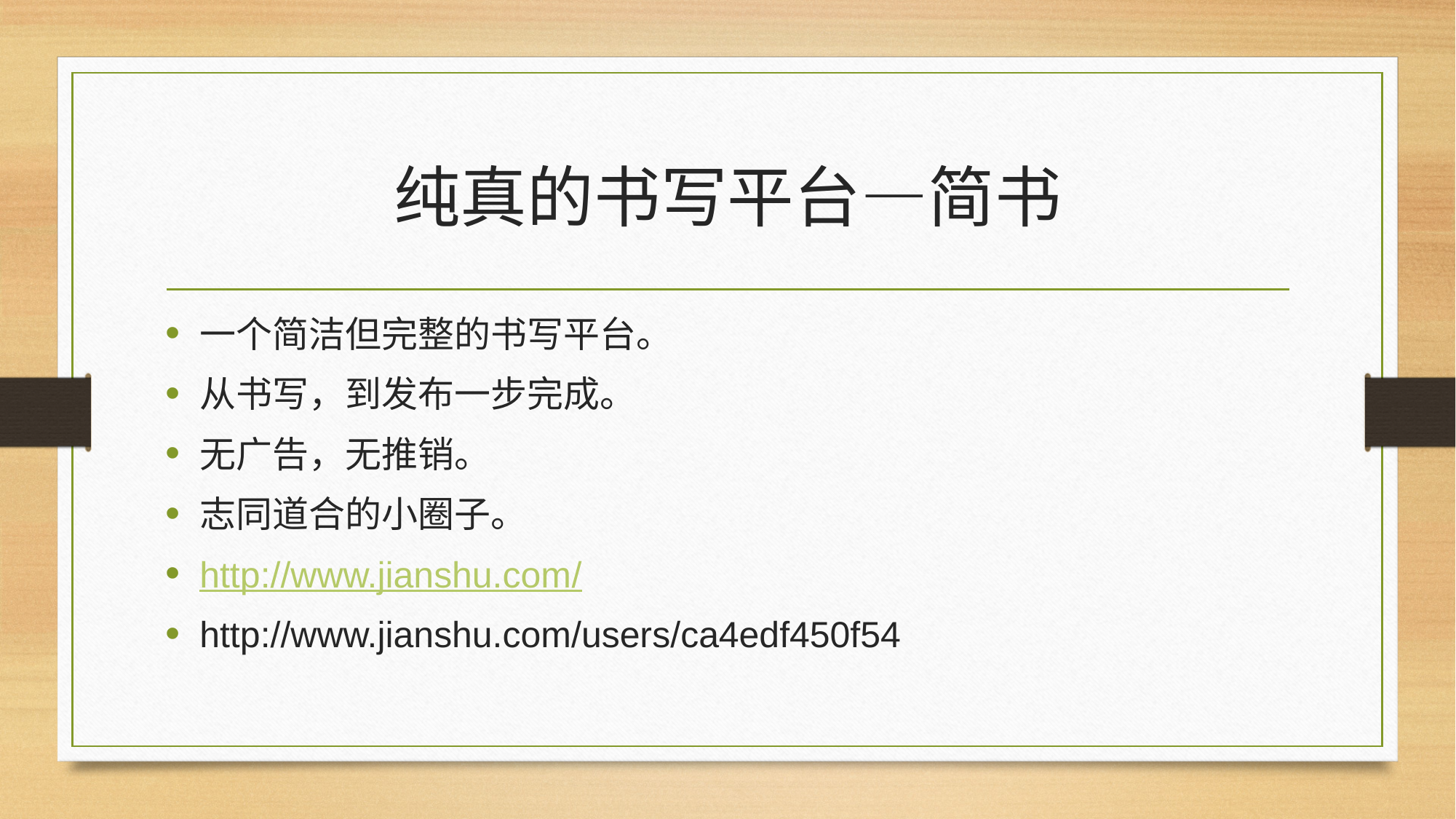

# 纯真的书写平台—简书
一个简洁但完整的书写平台。
从书写，到发布一步完成。
无广告，无推销。
志同道合的小圈子。
http://www.jianshu.com/
http://www.jianshu.com/users/ca4edf450f54